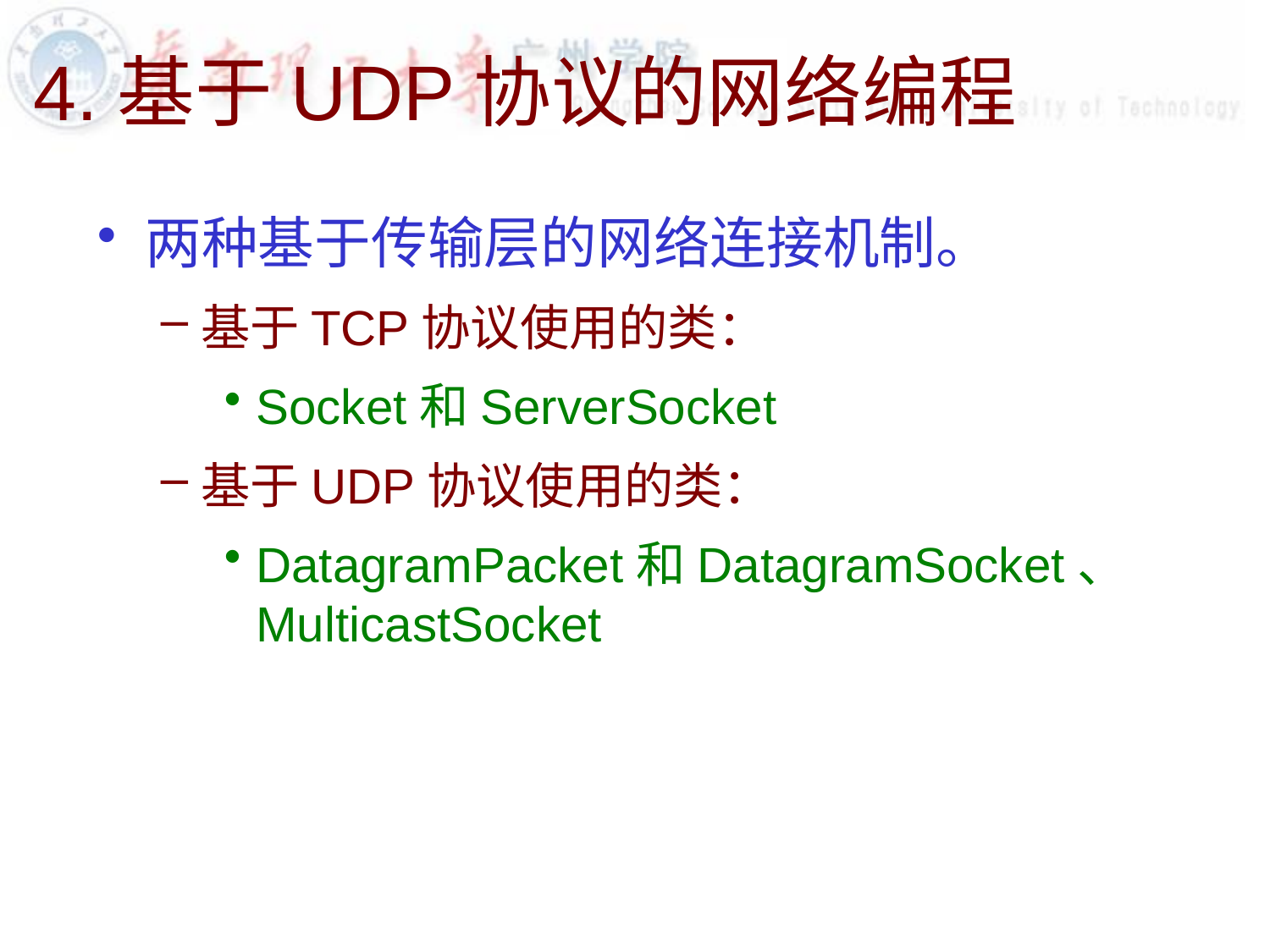

# 4.基于UDP协议的网络编程
两种基于传输层的网络连接机制。
基于TCP协议使用的类：
Socket和ServerSocket
基于UDP协议使用的类：
DatagramPacket和DatagramSocket、MulticastSocket